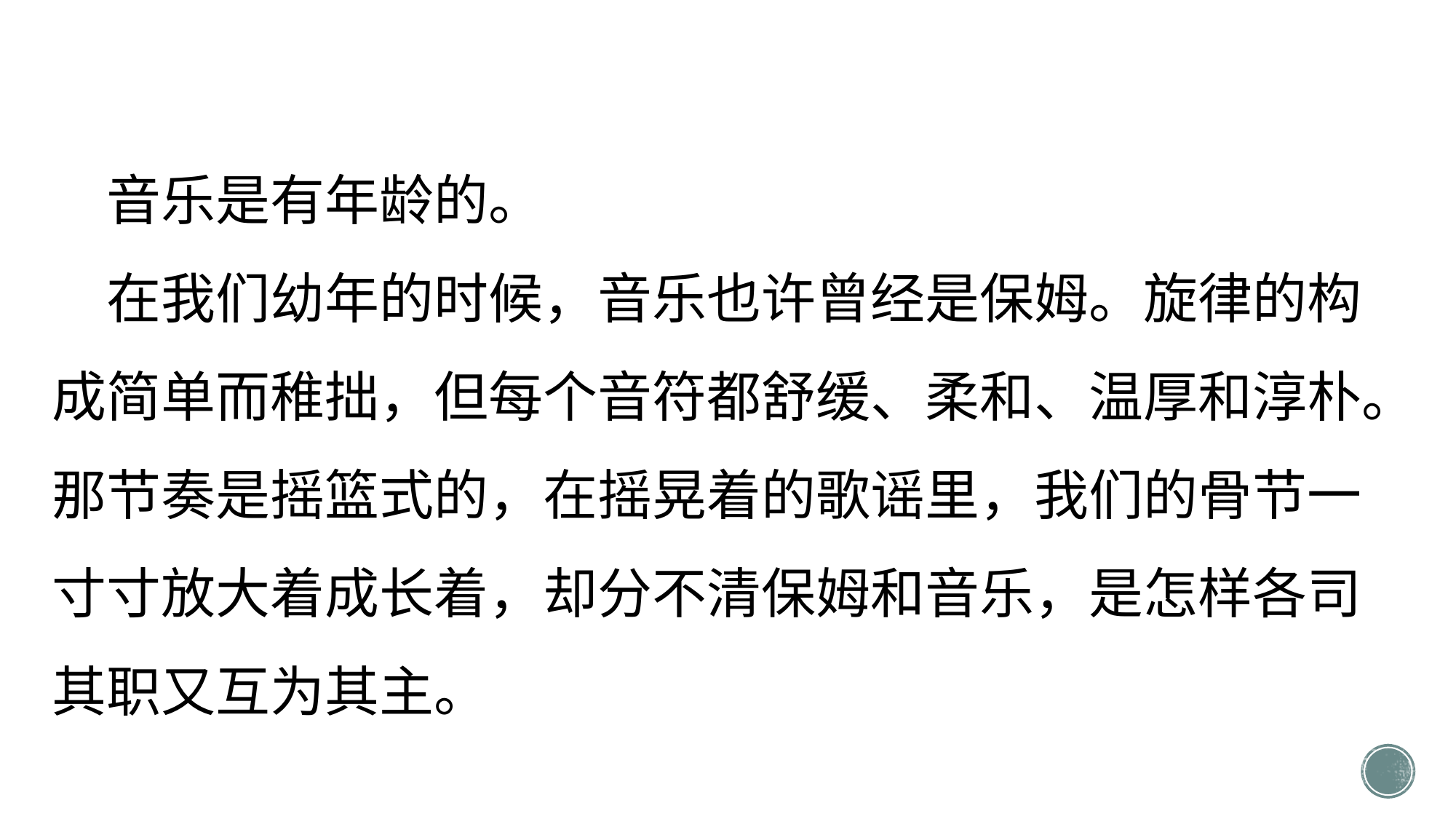

音乐是有年龄的。
在我们幼年的时候，音乐也许曾经是保姆。旋律的构成简单而稚拙，但每个音符都舒缓、柔和、温厚和淳朴。那节奏是摇篮式的，在摇晃着的歌谣里，我们的骨节一寸寸放大着成长着，却分不清保姆和音乐，是怎样各司其职又互为其主。